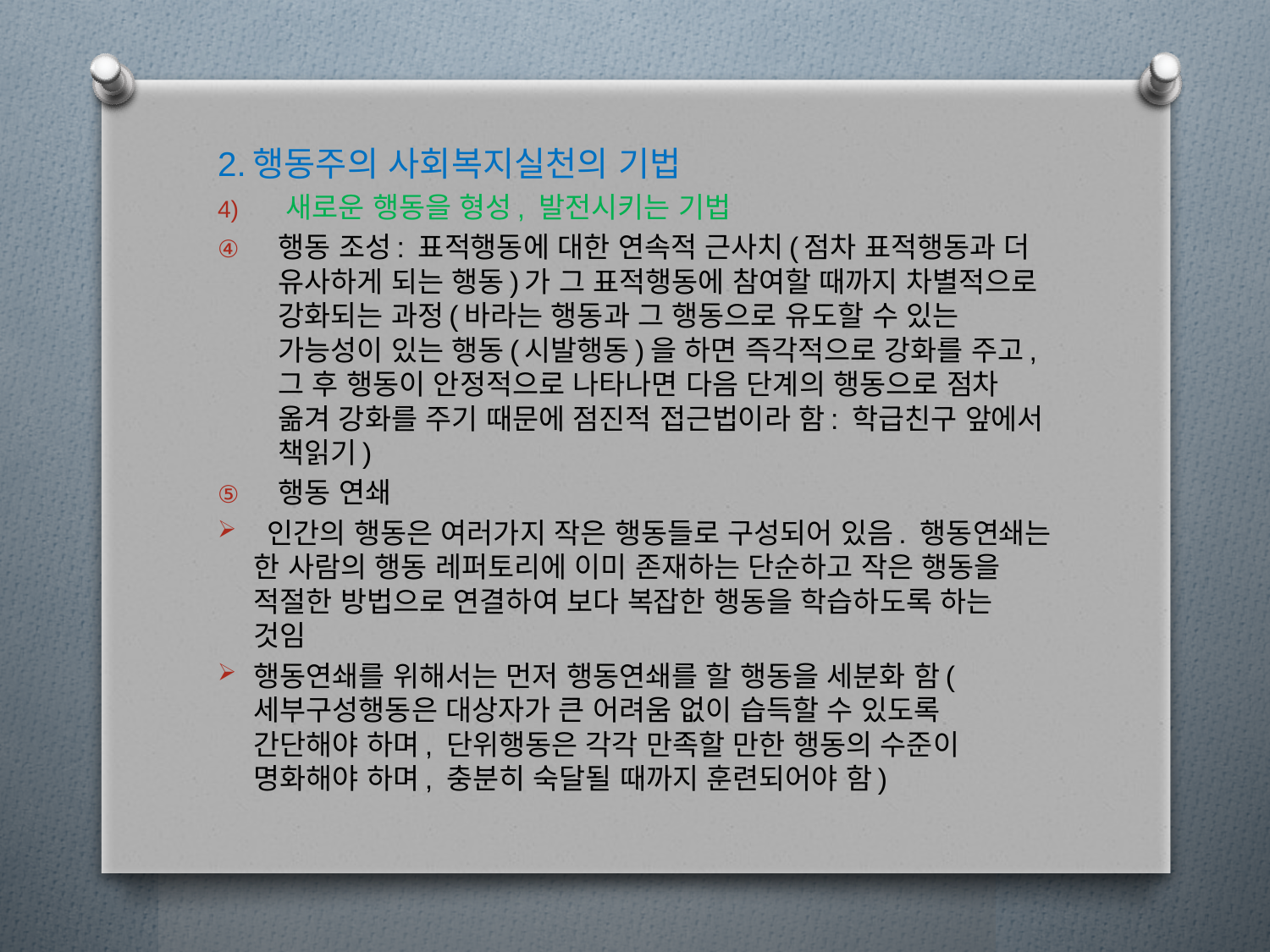

2.행동주의 사회복지실천의 기법
새로운 행동을 형성, 발전시키는 기법
행동 조성: 표적행동에 대한 연속적 근사치(점차 표적행동과 더 유사하게 되는 행동)가 그 표적행동에 참여할 때까지 차별적으로 강화되는 과정(바라는 행동과 그 행동으로 유도할 수 있는 가능성이 있는 행동(시발행동)을 하면 즉각적으로 강화를 주고, 그 후 행동이 안정적으로 나타나면 다음 단계의 행동으로 점차 옮겨 강화를 주기 때문에 점진적 접근법이라 함: 학급친구 앞에서 책읽기)
행동 연쇄
 인간의 행동은 여러가지 작은 행동들로 구성되어 있음. 행동연쇄는 한 사람의 행동 레퍼토리에 이미 존재하는 단순하고 작은 행동을 적절한 방법으로 연결하여 보다 복잡한 행동을 학습하도록 하는 것임
행동연쇄를 위해서는 먼저 행동연쇄를 할 행동을 세분화 함(세부구성행동은 대상자가 큰 어려움 없이 습득할 수 있도록 간단해야 하며, 단위행동은 각각 만족할 만한 행동의 수준이 명화해야 하며, 충분히 숙달될 때까지 훈련되어야 함)